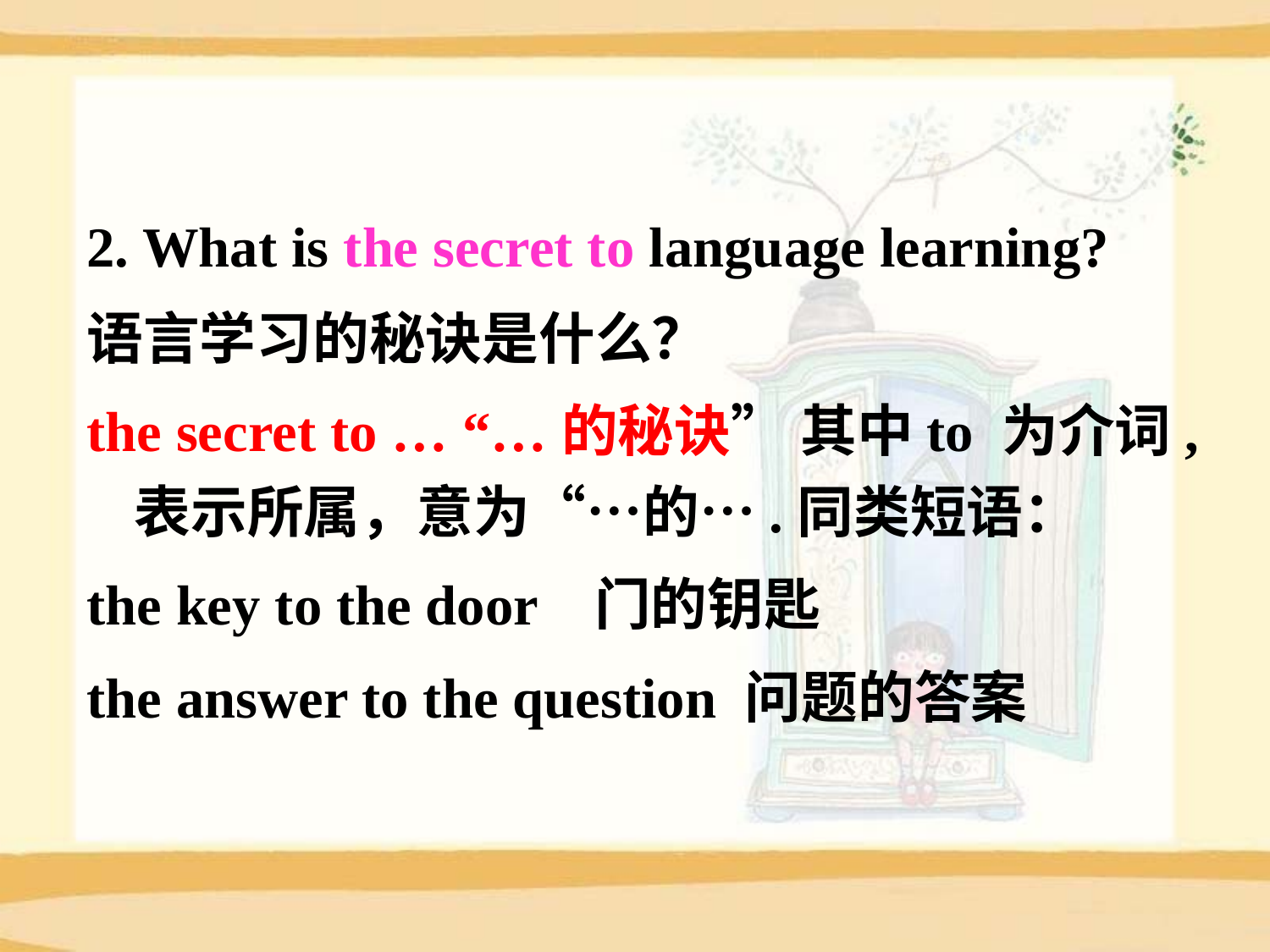

2. What is the secret to language learning?
语言学习的秘诀是什么？
the secret to … “…的秘诀” 其中to 为介词, 表示所属，意为“…的….同类短语：
the key to the door   门的钥匙
the answer to the question 问题的答案